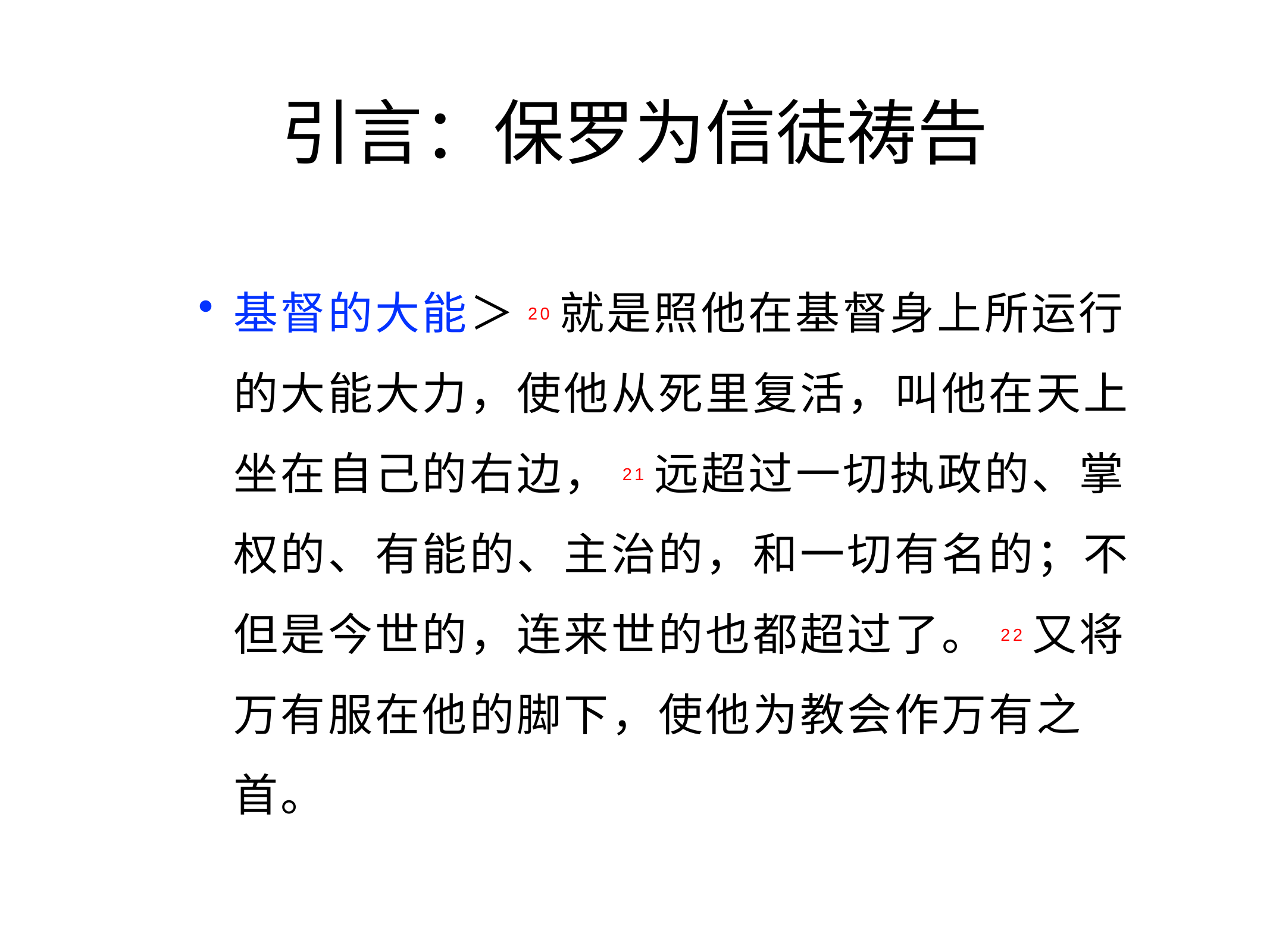

# 引言：保罗为信徒祷告
基督的大能＞20就是照他在基督身上所运行的大能大力，使他从死里复活，叫他在天上坐在自己的右边，21远超过一切执政的、掌权的、有能的、主治的，和一切有名的；不但是今世的，连来世的也都超过了。22又将万有服在他的脚下，使他为教会作万有之首。